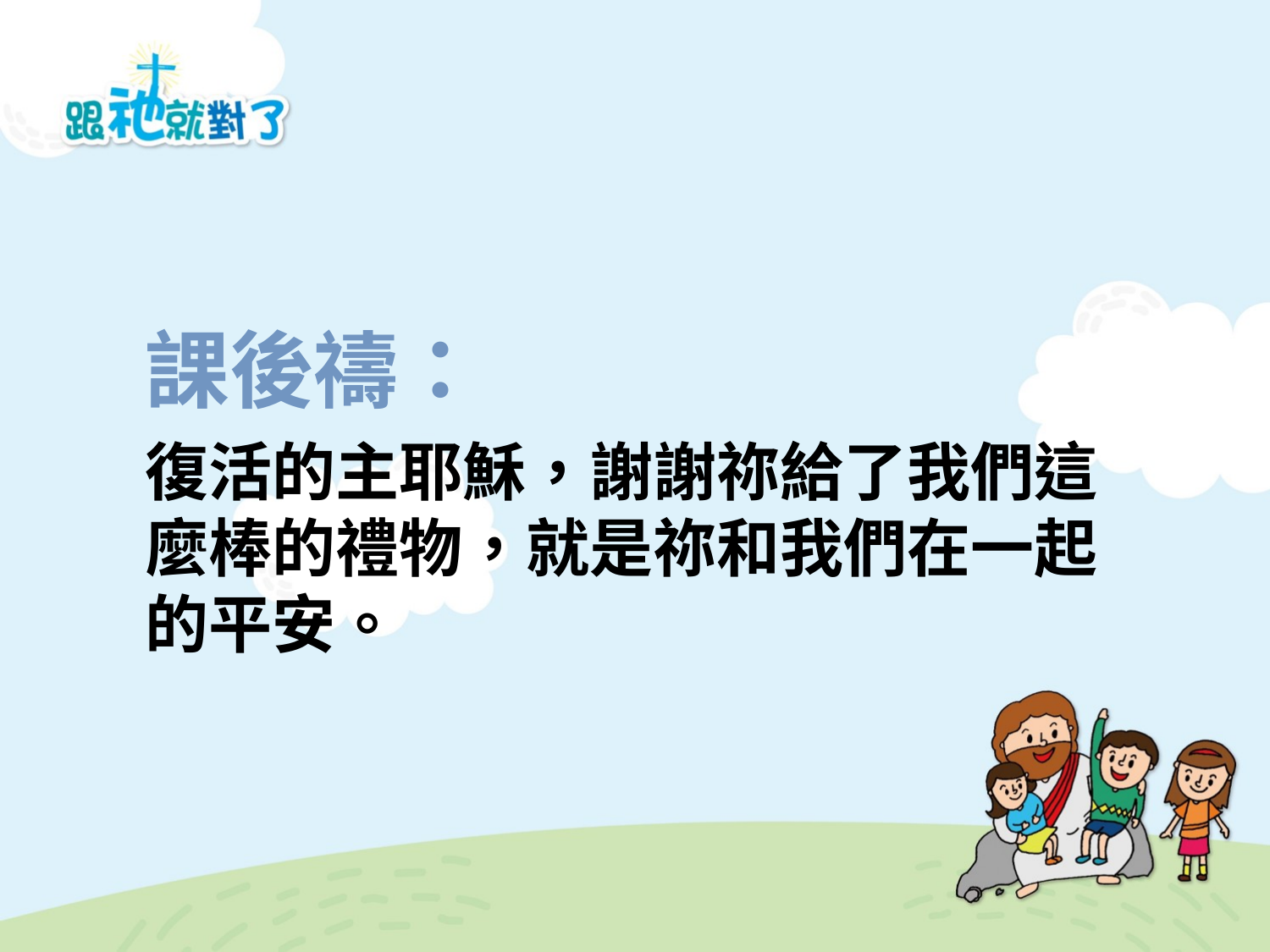

課後禱：
復活的主耶穌，謝謝祢給了我們這麼棒的禮物，就是祢和我們在一起的平安。